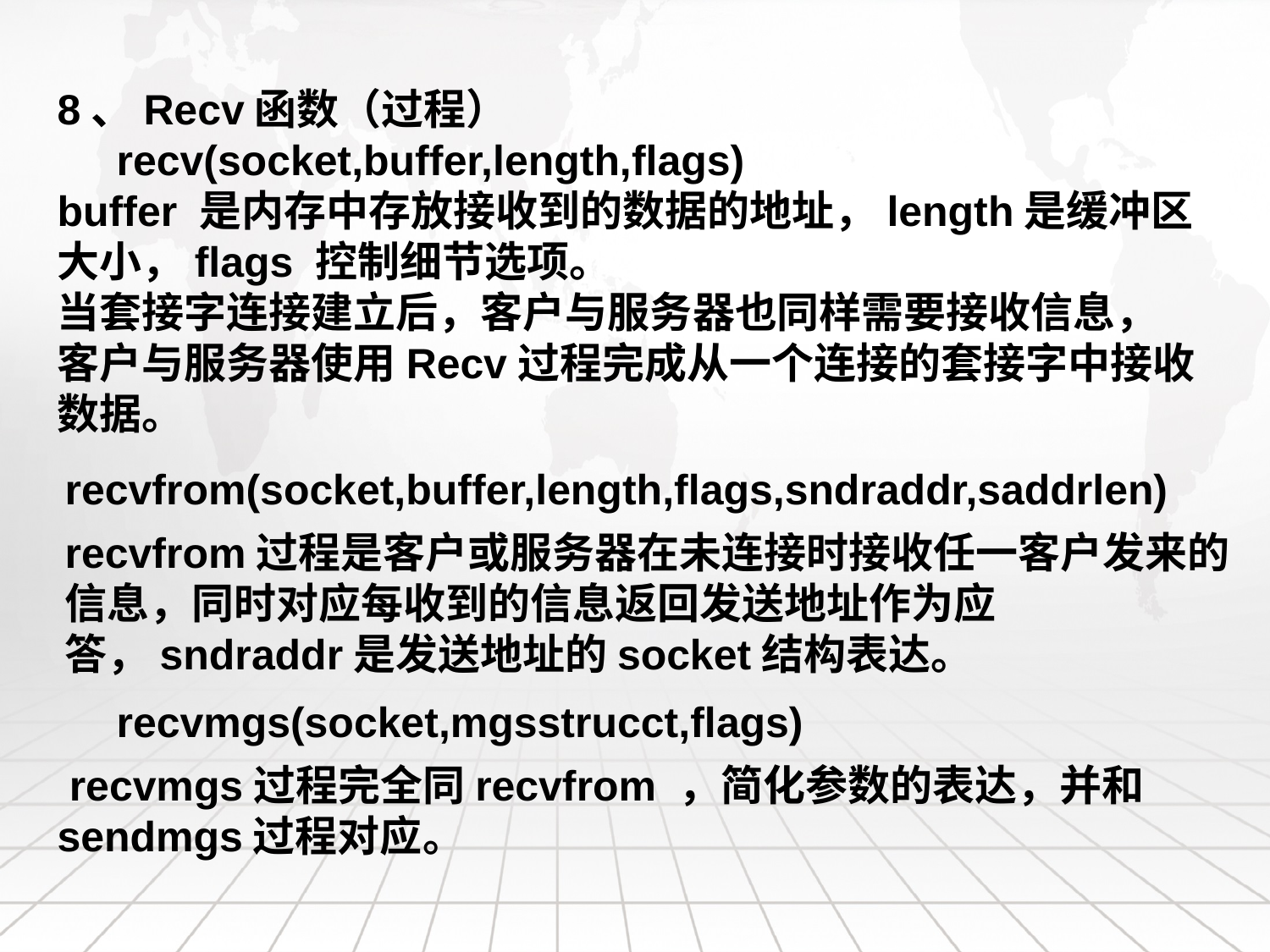

8、Recv函数（过程）
     recv(socket,buffer,length,flags)
buffer 是内存中存放接收到的数据的地址，length是缓冲区大小，flags 控制细节选项。
当套接字连接建立后，客户与服务器也同样需要接收信息，客户与服务器使用Recv过程完成从一个连接的套接字中接收数据。
recvfrom(socket,buffer,length,flags,sndraddr,saddrlen)
recvfrom过程是客户或服务器在未连接时接收任一客户发来的信息，同时对应每收到的信息返回发送地址作为应答，sndraddr是发送地址的socket结构表达。
     recvmgs(socket,mgsstrucct,flags)
 recvmgs过程完全同recvfrom ，简化参数的表达，并和 sendmgs过程对应。